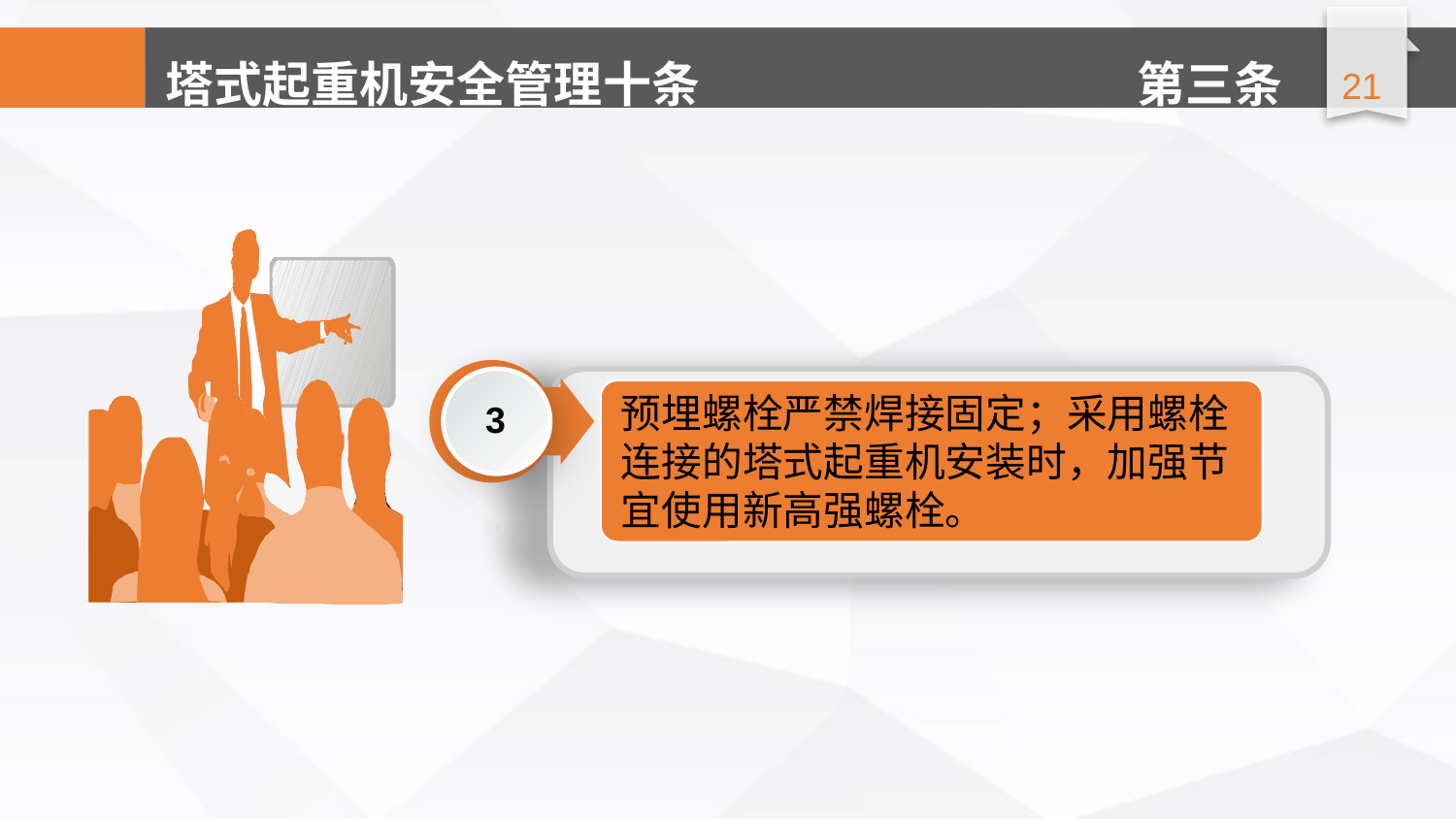

延时符
第三条

预埋螺栓严禁焊接固定；采用螺栓连接的塔式起重机安装时，加强节宜使用新高强螺栓。
3